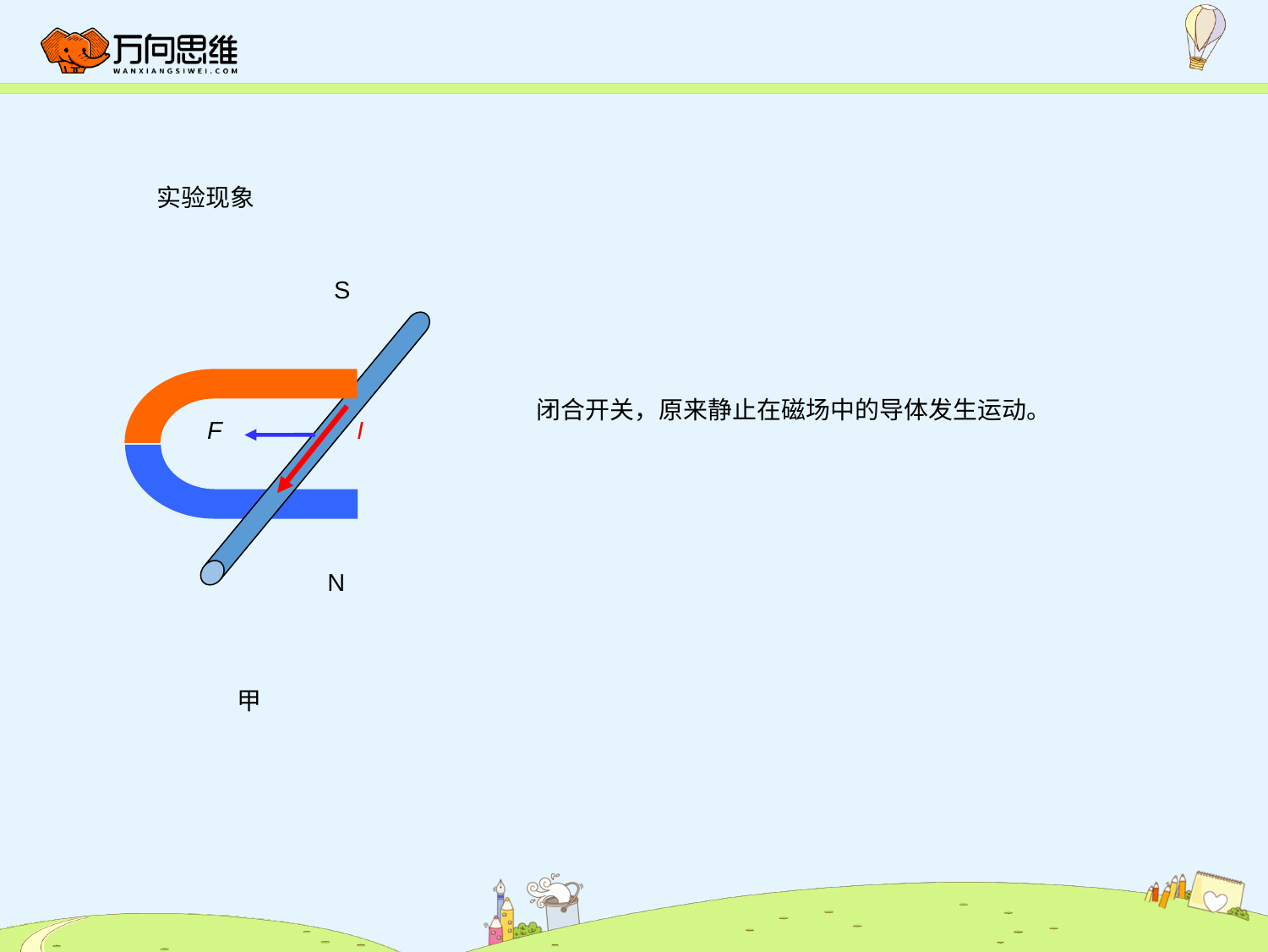

实验现象

S

F
I

N
甲
闭合开关，原来静止在磁场中的导体发生运动。